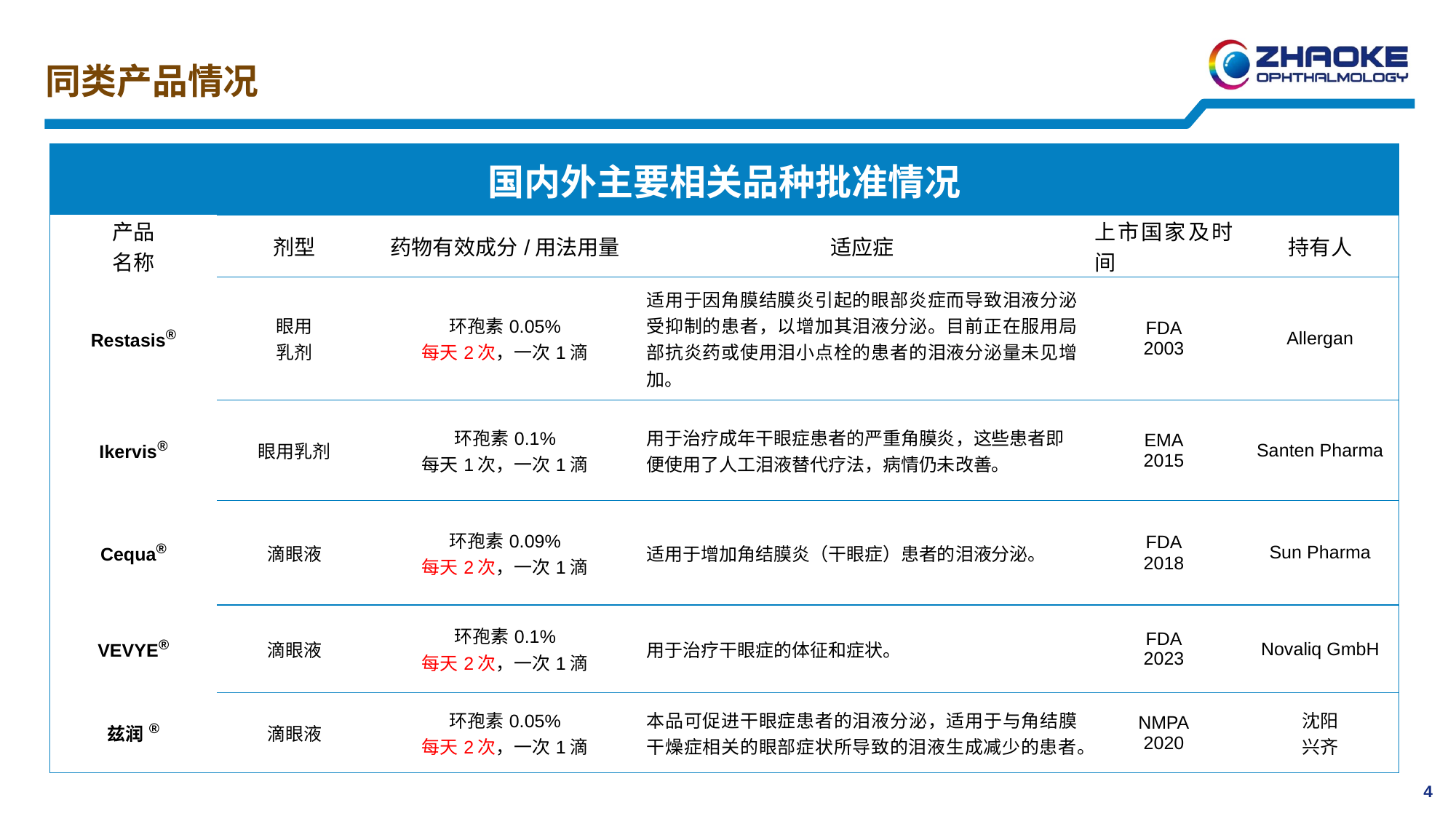

同类产品情况
| 国内外主要相关品种批准情况 |  |  |  |  |  |
| --- | --- | --- | --- | --- | --- |
| 产品 名称 | 剂型 | 药物有效成分/用法用量 | 适应症 | 上市国家及时间 | 持有人 |
| Restasis® | 眼用 乳剂 | 环孢素0.05% 每天2次，一次1滴 | 适用于因角膜结膜炎引起的眼部炎症而导致泪液分泌受抑制的患者，以增加其泪液分泌。目前正在服用局部抗炎药或使用泪小点栓的患者的泪液分泌量未见增加。 | FDA 2003 | Allergan |
| Ikervis® | 眼用乳剂 | 环孢素0.1% 每天1次，一次1滴 | 用于治疗成年干眼症患者的严重角膜炎，这些患者即便使用了人工泪液替代疗法，病情仍未改善。 | EMA 2015 | Santen Pharma |
| Cequa® | 滴眼液 | 环孢素0.09% 每天2次，一次1滴 | 适用于增加角结膜炎（干眼症）患者的泪液分泌。 | FDA 2018 | Sun Pharma |
| VEVYE® | 滴眼液 | 环孢素0.1% 每天2次，一次1滴 | 用于治疗干眼症的体征和症状。 | FDA 2023 | Novaliq GmbH |
| 兹润® | 滴眼液 | 环孢素0.05% 每天2次，一次1滴 | 本品可促进干眼症患者的泪液分泌，适用于与角结膜干燥症相关的眼部症状所导致的泪液生成减少的患者。 | NMPA 2020 | 沈阳 兴齐 |